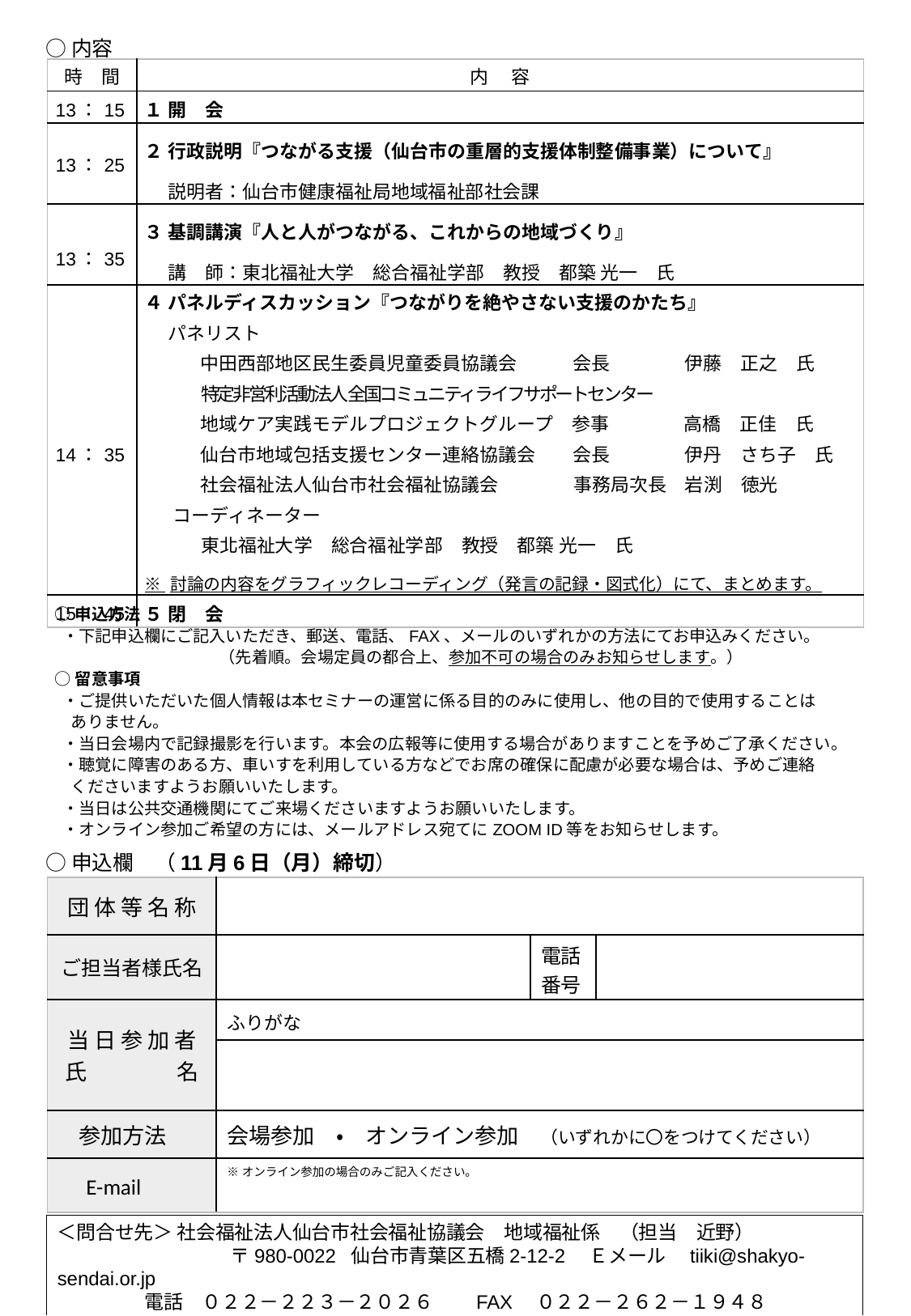

○内容
| 時　間 | 内 　容 |
| --- | --- |
| 13：15 | １ 開　会 |
| 13：25 | ２ 行政説明『つながる支援（仙台市の重層的支援体制整備事業）について』 　 説明者：仙台市健康福祉局地域福祉部社会課 |
| 13：35 | ３ 基調講演『人と人がつながる、これからの地域づくり』 　 講　師：東北福祉大学　総合福祉学部　教授　都築 光一　氏 |
| 14：35 | ４ パネルディスカッション『つながりを絶やさない支援のかたち』 　 パネリスト 　　　中田西部地区民生委員児童委員協議会　　　会長　　　　伊藤　正之　氏 　　　特定非営利活動法人 全国コミュニティライフサポートセンター 　　　地域ケア実践モデルプロジェクトグループ　参事　　　　高橋　正佳　氏 　　　仙台市地域包括支援センター連絡協議会　　会長　　　　伊丹　さち子　氏 　　　社会福祉法人仙台市社会福祉協議会　　　　事務局次長　岩渕　徳光 　コーディネーター 　　　東北福祉大学　総合福祉学部　教授　都築 光一　氏 ※ 討論の内容をグラフィックレコーディング（発言の記録・図式化）にて、まとめます。 |
| 15：45 | ５ 閉　会 |
○申込方法
 ・下記申込欄にご記入いただき、郵送、電話、FAX、メールのいずれかの方法にてお申込みください。
                                            （先着順。会場定員の都合上、参加不可の場合のみお知らせします。）
○留意事項
 ・ご提供いただいた個人情報は本セミナーの運営に係る目的のみに使用し、他の目的で使用することは
　ありません。
 ・当日会場内で記録撮影を行います。本会の広報等に使用する場合がありますことを予めご了承ください。
 ・聴覚に障害のある方、車いすを利用している方などでお席の確保に配慮が必要な場合は、予めご連絡
　くださいますようお願いいたします。
 ・当日は公共交通機関にてご来場くださいますようお願いいたします。
 ・オンライン参加ご希望の方には、メールアドレス宛てにZOOM ID等をお知らせします。
○申込欄　（11月6日（月）締切）
| 団 体 等 名 称 |  |  |  |
| --- | --- | --- | --- |
| ご担当者様氏名 |  | 電話番号 |  |
| 当 日 参 加 者 氏 　　 　名 | ふりがな |  |  |
|  |  |  |  |
| 参加方法 | 会場参加　・　オンライン参加　（いずれかに〇をつけてください） |  |  |
| E-mail | ※オンライン参加の場合のみご記入ください。 |  |  |
＜問合せ先＞ 社会福祉法人仙台市社会福祉協議会　地域福祉係　（担当　近野）
　　　　　　　　　〒980-0022  仙台市青葉区五橋2-12-2　Ｅメール　tiiki@shakyo-sendai.or.jp
　                電話　０２２－２２３－２０２６　　FAX　０２２－２６２－１９４８